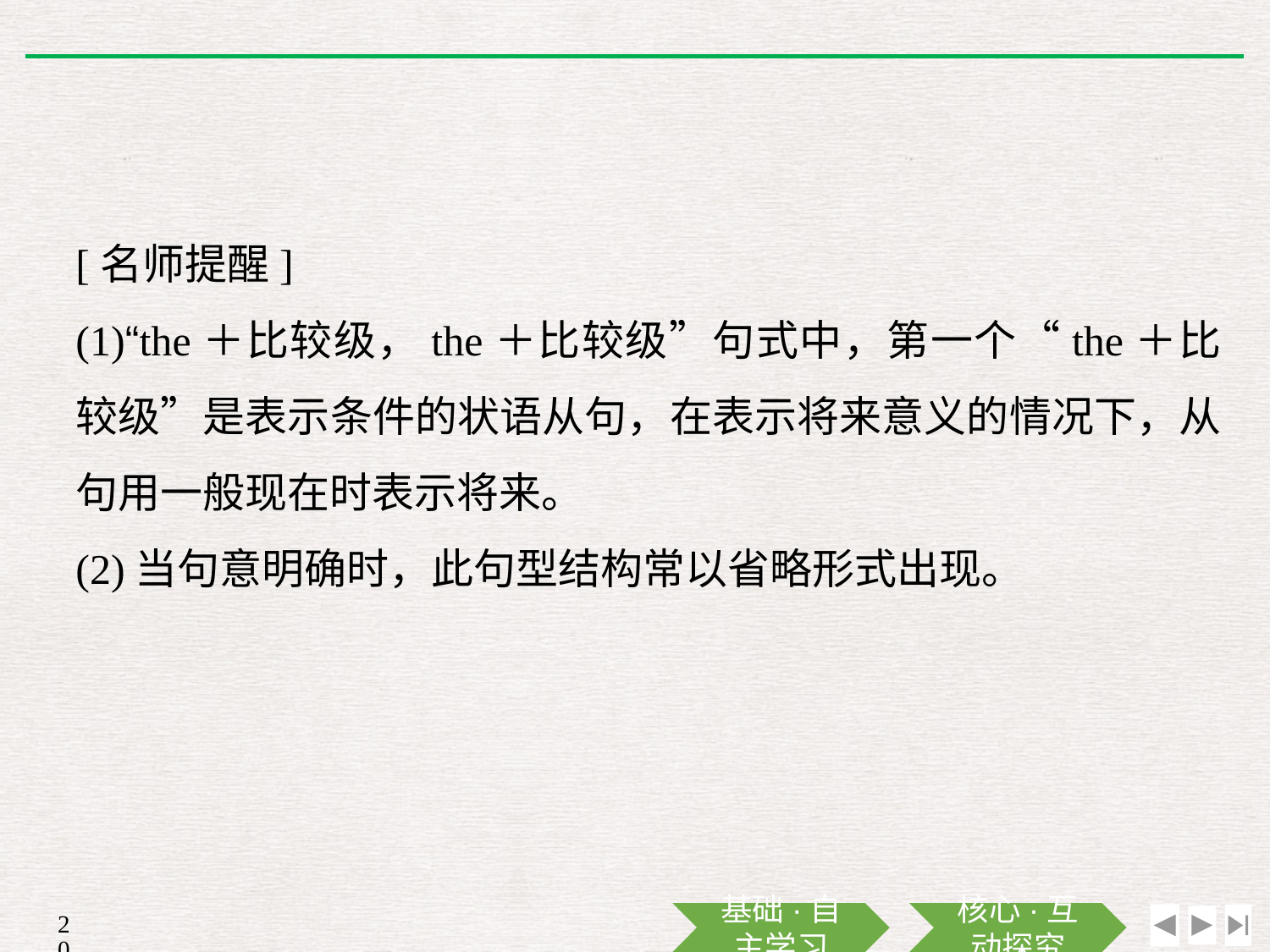

[名师提醒]
(1)“the＋比较级，the＋比较级”句式中，第一个“the＋比较级”是表示条件的状语从句，在表示将来意义的情况下，从句用一般现在时表示将来。
(2)当句意明确时，此句型结构常以省略形式出现。